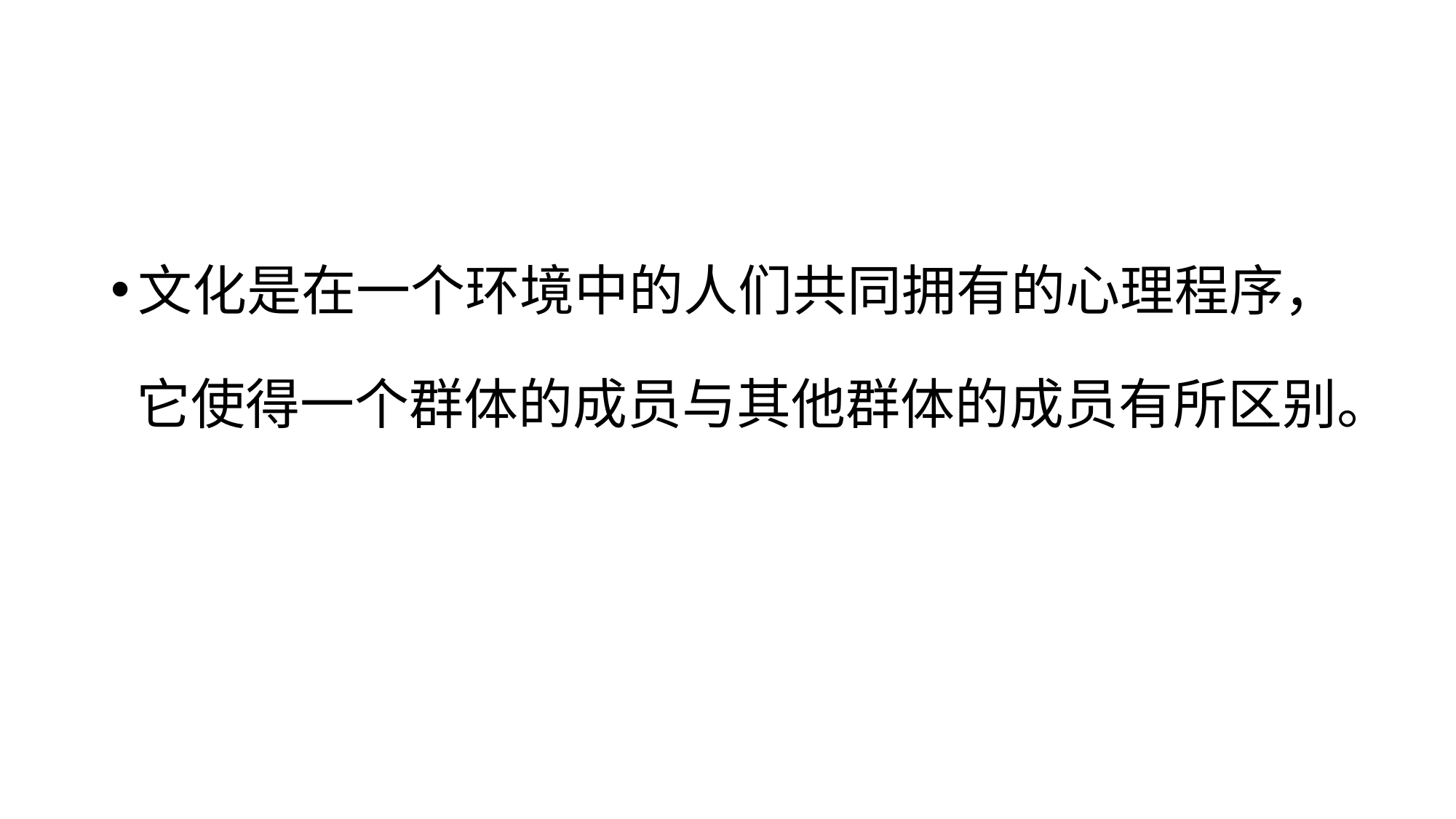

文化是在一个环境中的人们共同拥有的心理程序，
 它使得一个群体的成员与其他群体的成员有所区别。